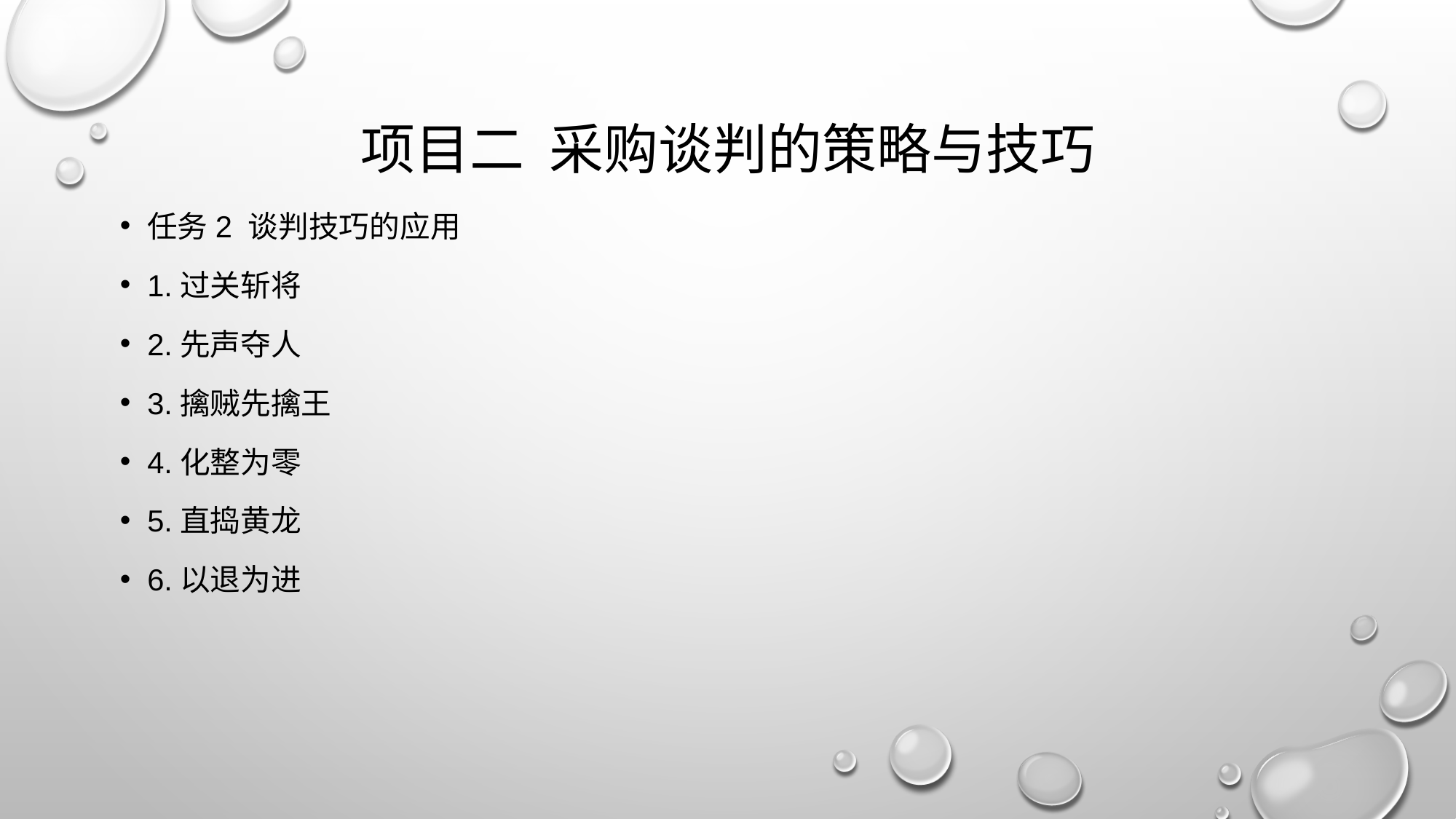

# 项目二  采购谈判的策略与技巧
任务2 谈判技巧的应用
1.过关斩将
2.先声夺人
3.擒贼先擒王
4.化整为零
5.直捣黄龙
6.以退为进